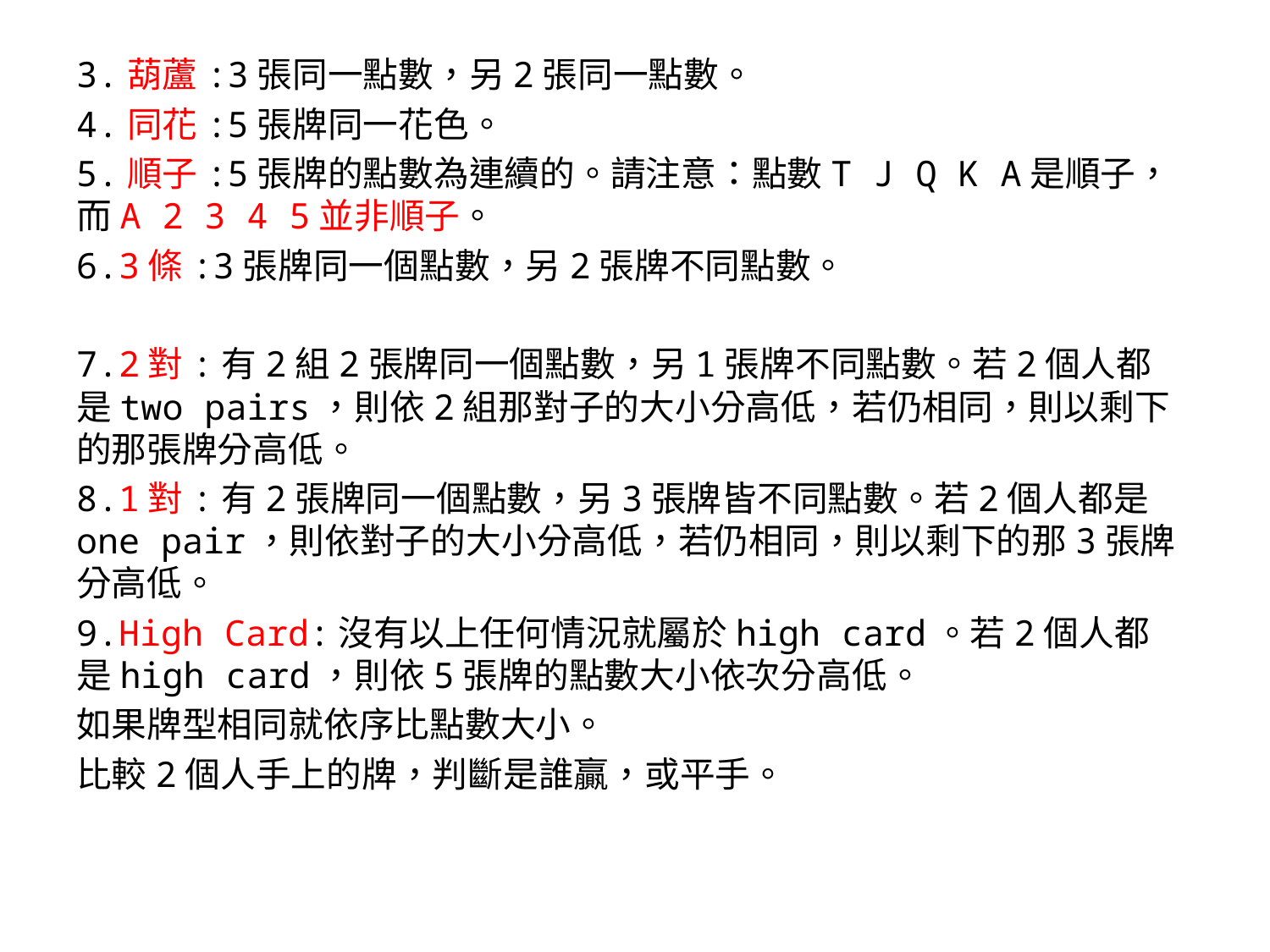

3.葫蘆:3張同一點數，另2張同一點數。
4.同花:5張牌同一花色。
5.順子:5張牌的點數為連續的。請注意：點數T J Q K A是順子，而A 2 3 4 5並非順子。
6.3條:3張牌同一個點數，另2張牌不同點數。

7.2對:有2組2張牌同一個點數，另1張牌不同點數。若2個人都是two pairs，則依2組那對子的大小分高低，若仍相同，則以剩下的那張牌分高低。
8.1對:有2張牌同一個點數，另3張牌皆不同點數。若2個人都是one pair，則依對子的大小分高低，若仍相同，則以剩下的那3張牌分高低。
9.High Card:沒有以上任何情況就屬於high card。若2個人都是high card，則依5張牌的點數大小依次分高低。
如果牌型相同就依序比點數大小。
比較2個人手上的牌，判斷是誰贏，或平手。